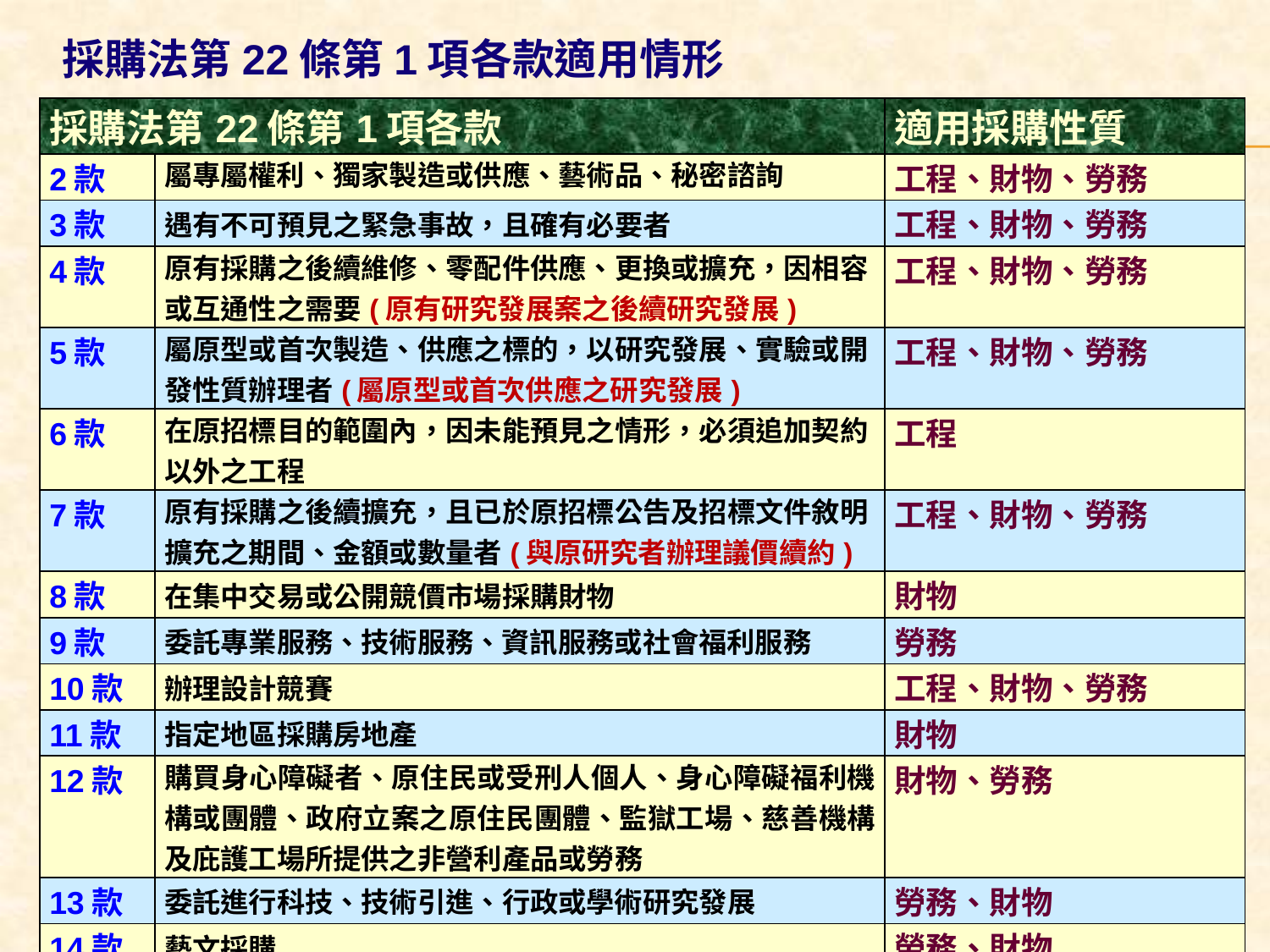

採購法第22條第1項各款適用情形
| 採購法第22條第1項各款 |  | 適用採購性質 |
| --- | --- | --- |
| 2款 | 屬專屬權利、獨家製造或供應、藝術品、秘密諮詢 | 工程、財物、勞務 |
| 3款 | 遇有不可預見之緊急事故，且確有必要者 | 工程、財物、勞務 |
| 4款 | 原有採購之後續維修、零配件供應、更換或擴充，因相容或互通性之需要(原有研究發展案之後續研究發展) | 工程、財物、勞務 |
| 5款 | 屬原型或首次製造、供應之標的，以研究發展、實驗或開發性質辦理者(屬原型或首次供應之研究發展) | 工程、財物、勞務 |
| 6款 | 在原招標目的範圍內，因未能預見之情形，必須追加契約以外之工程 | 工程 |
| 7款 | 原有採購之後續擴充，且已於原招標公告及招標文件敘明擴充之期間、金額或數量者(與原研究者辦理議價續約) | 工程、財物、勞務 |
| 8款 | 在集中交易或公開競價市場採購財物 | 財物 |
| 9款 | 委託專業服務、技術服務、資訊服務或社會福利服務 | 勞務 |
| 10款 | 辦理設計競賽 | 工程、財物、勞務 |
| 11款 | 指定地區採購房地產 | 財物 |
| 12款 | 購買身心障礙者、原住民或受刑人個人、身心障礙福利機構或團體、政府立案之原住民團體、監獄工場、慈善機構及庇護工場所提供之非營利產品或勞務 | 財物、勞務 |
| 13款 | 委託進行科技、技術引進、行政或學術研究發展 | 勞務、財物 |
| 14款 | 藝文採購 | 勞務、財物 |
| 15款 | 公營事業為商業性轉售或用於製造產品、提供服務以供轉售目的所為之採購 | 工程、財物、勞務 |